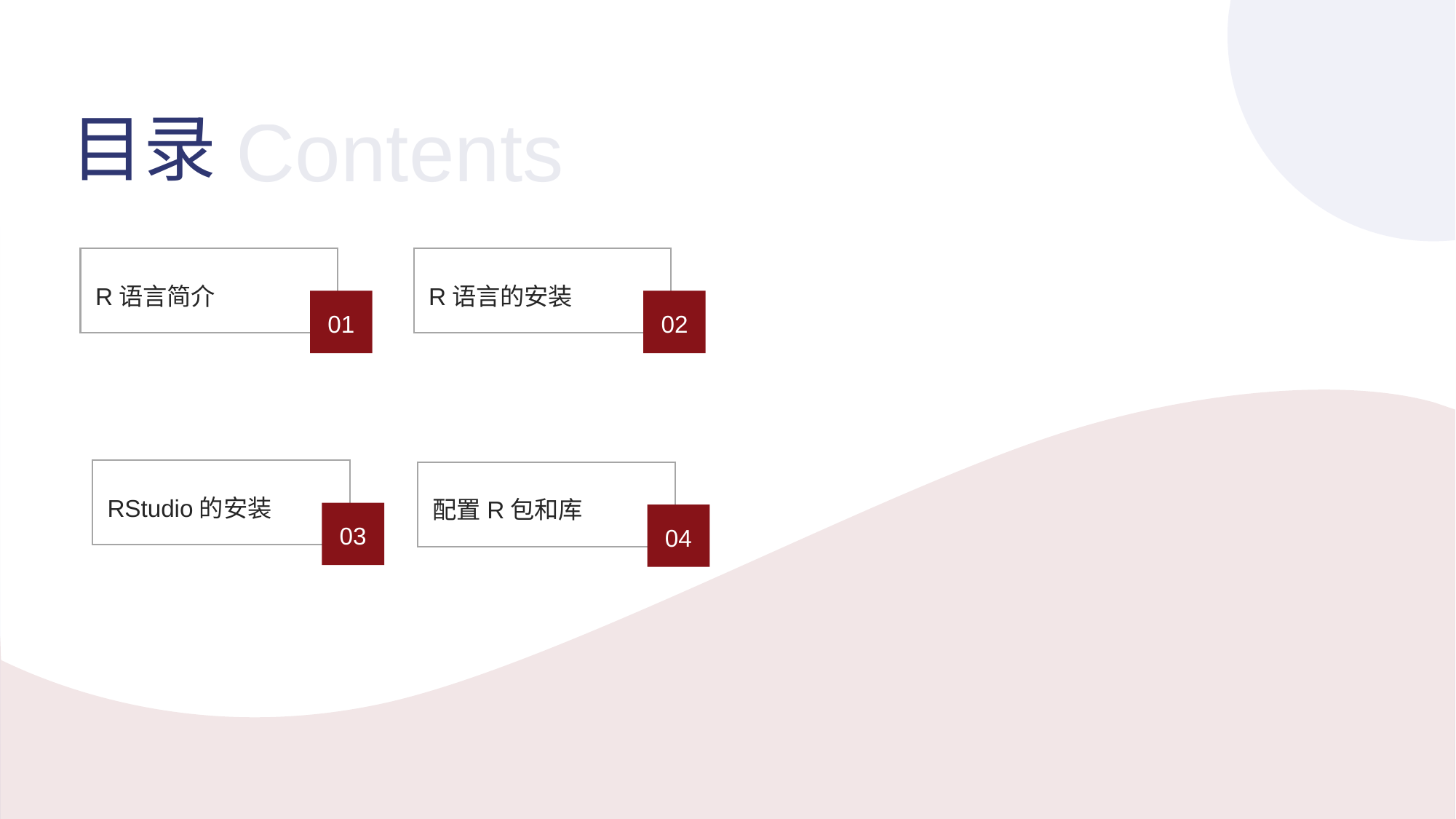

目录
Contents

R语言简介

01

R语言的安装

02

RStudio的安装

03

配置R包和库

04